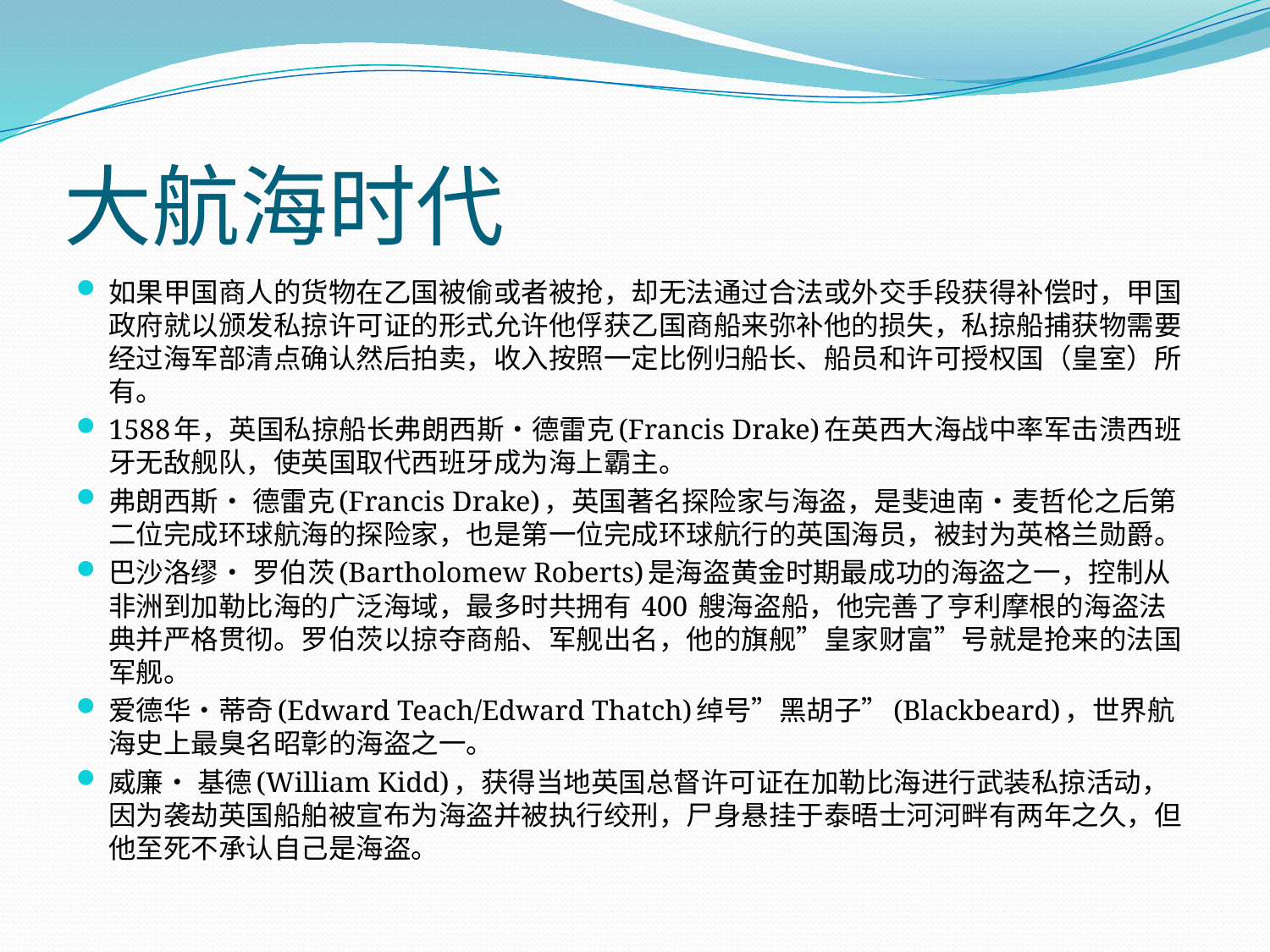

# 大航海时代
如果甲国商人的货物在乙国被偷或者被抢，却无法通过合法或外交手段获得补偿时，甲国政府就以颁发私掠许可证的形式允许他俘获乙国商船来弥补他的损失，私掠船捕获物需要经过海军部清点确认然后拍卖，收入按照一定比例归船长、船员和许可授权国（皇室）所有。
1588年，英国私掠船长弗朗西斯•德雷克(Francis Drake)在英西大海战中率军击溃西班牙无敌舰队，使英国取代西班牙成为海上霸主。
弗朗西斯• 德雷克(Francis Drake)，英国著名探险家与海盗，是斐迪南•麦哲伦之后第二位完成环球航海的探险家，也是第一位完成环球航行的英国海员，被封为英格兰勋爵。
巴沙洛缪• 罗伯茨(Bartholomew Roberts)是海盗黄金时期最成功的海盗之一，控制从非洲到加勒比海的广泛海域，最多时共拥有 400 艘海盗船，他完善了亨利摩根的海盗法典并严格贯彻。罗伯茨以掠夺商船、军舰出名，他的旗舰”皇家财富”号就是抢来的法国军舰。
爱德华•蒂奇(Edward Teach/Edward Thatch)绰号”黑胡子”(Blackbeard)，世界航海史上最臭名昭彰的海盗之一。
威廉• 基德(William Kidd)，获得当地英国总督许可证在加勒比海进行武装私掠活动，因为袭劫英国船舶被宣布为海盗并被执行绞刑，尸身悬挂于泰晤士河河畔有两年之久，但他至死不承认自己是海盗。